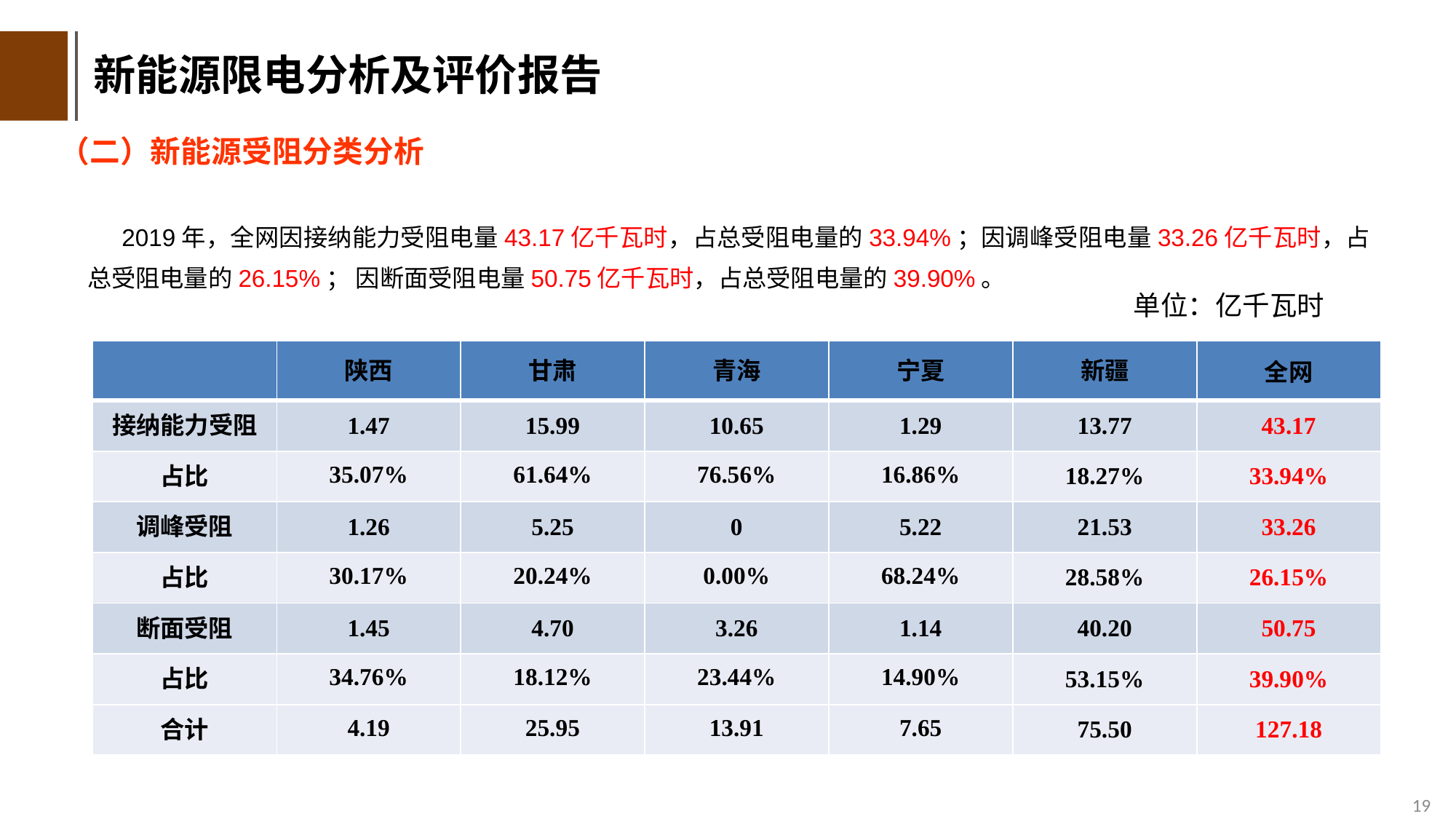

新能源限电分析及评价报告
（二）新能源受阻分类分析
     2019年，全网因接纳能力受阻电量43.17亿千瓦时，占总受阻电量的33.94%；因调峰受阻电量33.26亿千瓦时，占总受阻电量的26.15%； 因断面受阻电量50.75亿千瓦时，占总受阻电量的39.90%。
单位：亿千瓦时
|  | 陕西 | 甘肃 | 青海 | 宁夏 | 新疆 | 全网 |
| --- | --- | --- | --- | --- | --- | --- |
| 接纳能力受阻 | 1.47 | 15.99 | 10.65 | 1.29 | 13.77 | 43.17 |
| 占比 | 35.07% | 61.64% | 76.56% | 16.86% | 18.27% | 33.94% |
| 调峰受阻 | 1.26 | 5.25 | 0 | 5.22 | 21.53 | 33.26 |
| 占比 | 30.17% | 20.24% | 0.00% | 68.24% | 28.58% | 26.15% |
| 断面受阻 | 1.45 | 4.70 | 3.26 | 1.14 | 40.20 | 50.75 |
| 占比 | 34.76% | 18.12% | 23.44% | 14.90% | 53.15% | 39.90% |
| 合计 | 4.19 | 25.95 | 13.91 | 7.65 | 75.50 | 127.18 |
19